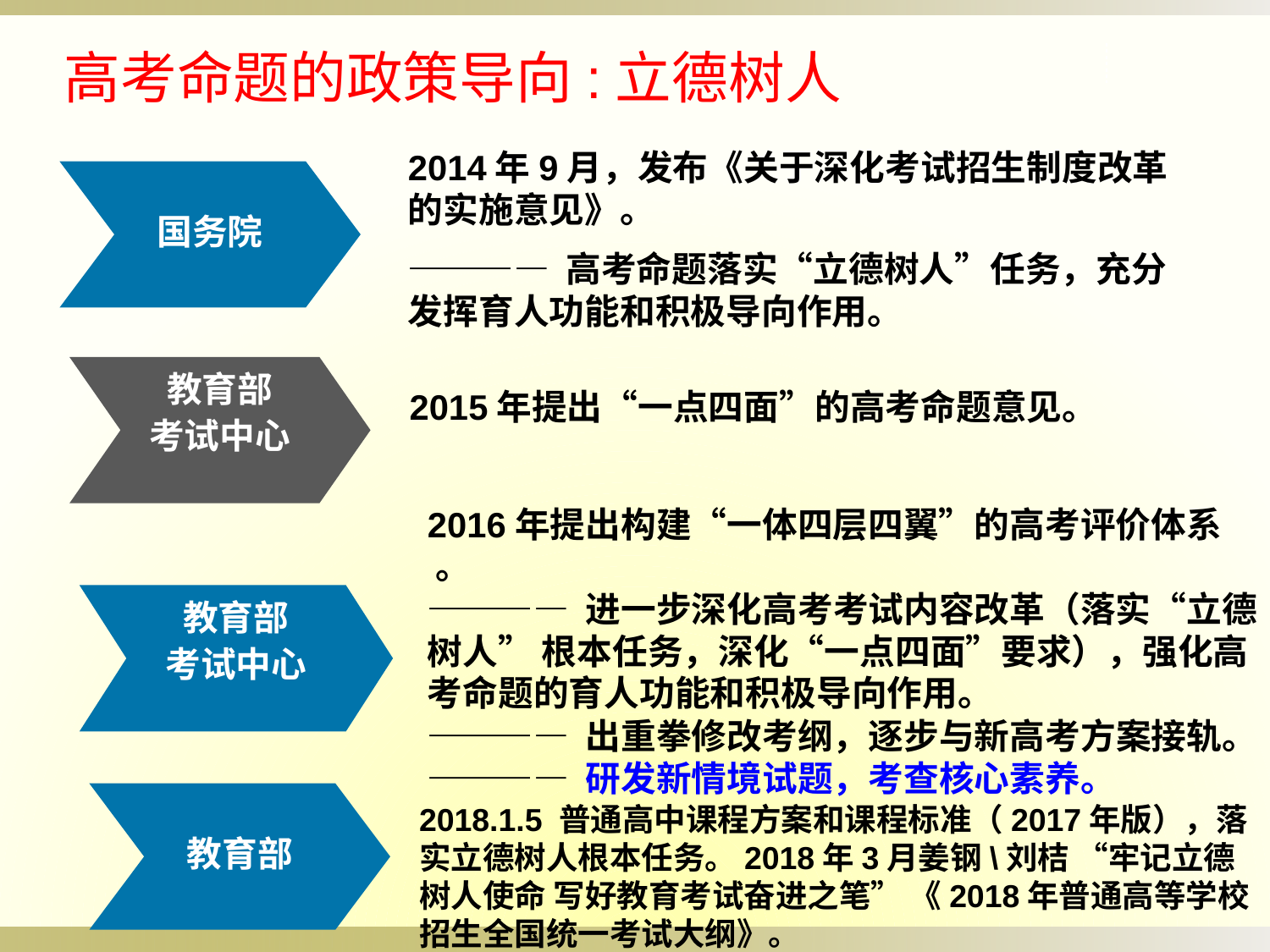

高考命题的政策导向:立德树人

2014年9月，发布《关于深化考试招生制度改革的实施意见》。
———— 高考命题落实“立德树人”任务，充分发挥育人功能和积极导向作用。
国务院
教育部
考试中心
2015年提出“一点四面”的高考命题意见。
2016年提出构建“一体四层四翼”的高考评价体系 。
———— 进一步深化高考考试内容改革（落实“立德树人” 根本任务，深化“一点四面”要求），强化高考命题的育人功能和积极导向作用。
———— 出重拳修改考纲，逐步与新高考方案接轨。
———— 研发新情境试题，考查核心素养。
教育部
考试中心
教育部
2018.1.5 普通高中课程方案和课程标准（2017年版），落实立德树人根本任务。2018年3月姜钢\刘桔 “牢记立德树人使命 写好教育考试奋进之笔” 《2018年普通高等学校招生全国统一考试大纲》。